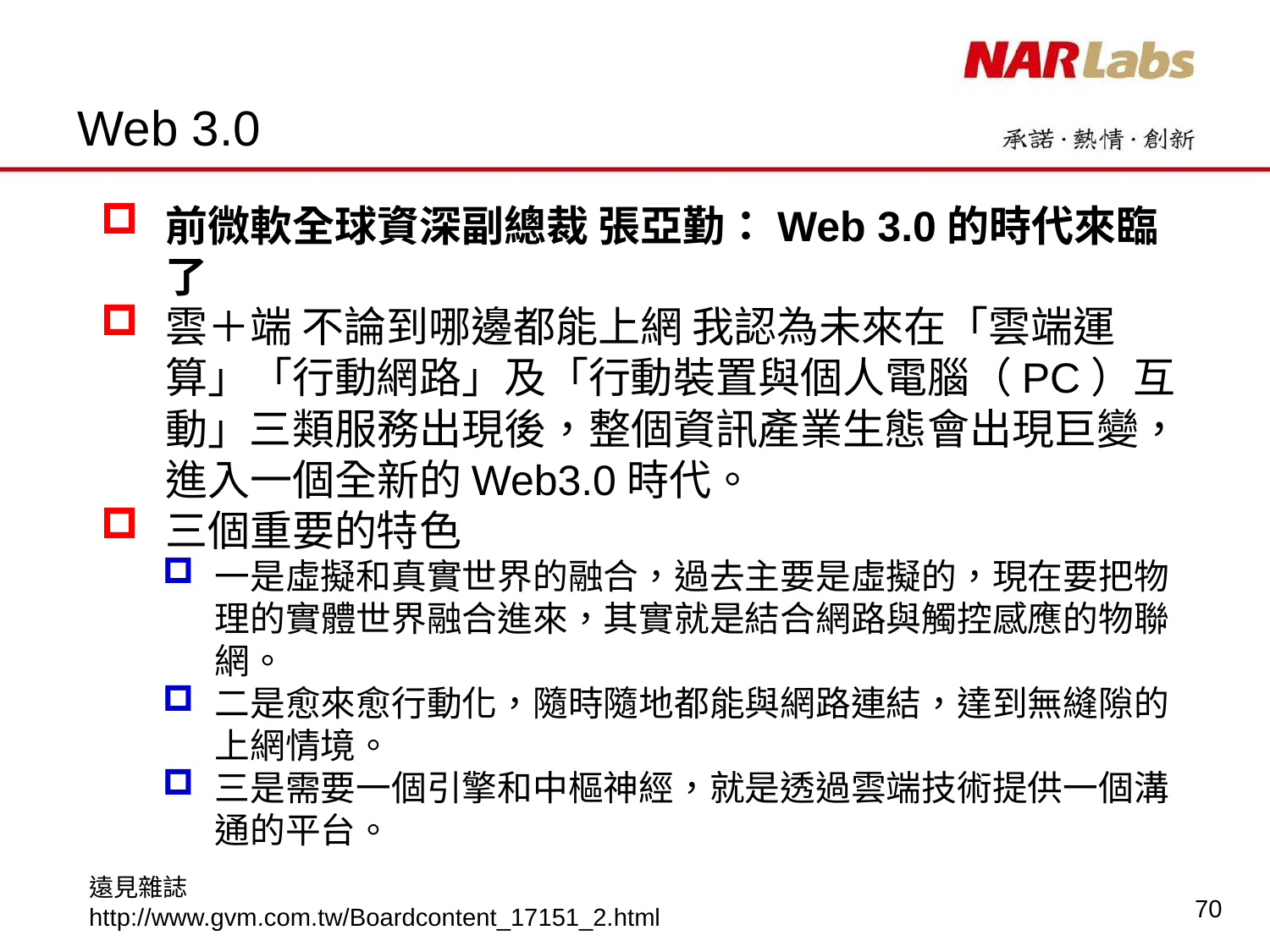

# Web 3.0
前微軟全球資深副總裁 張亞勤：Web 3.0的時代來臨了
雲＋端 不論到哪邊都能上網 我認為未來在「雲端運算」「行動網路」及「行動裝置與個人電腦（PC）互動」三類服務出現後，整個資訊產業生態會出現巨變，進入一個全新的Web3.0時代。
三個重要的特色
一是虛擬和真實世界的融合，過去主要是虛擬的，現在要把物理的實體世界融合進來，其實就是結合網路與觸控感應的物聯網。
二是愈來愈行動化，隨時隨地都能與網路連結，達到無縫隙的上網情境。
三是需要一個引擎和中樞神經，就是透過雲端技術提供一個溝通的平台。

遠見雜誌
http://www.gvm.com.tw/Boardcontent_17151_2.html
70